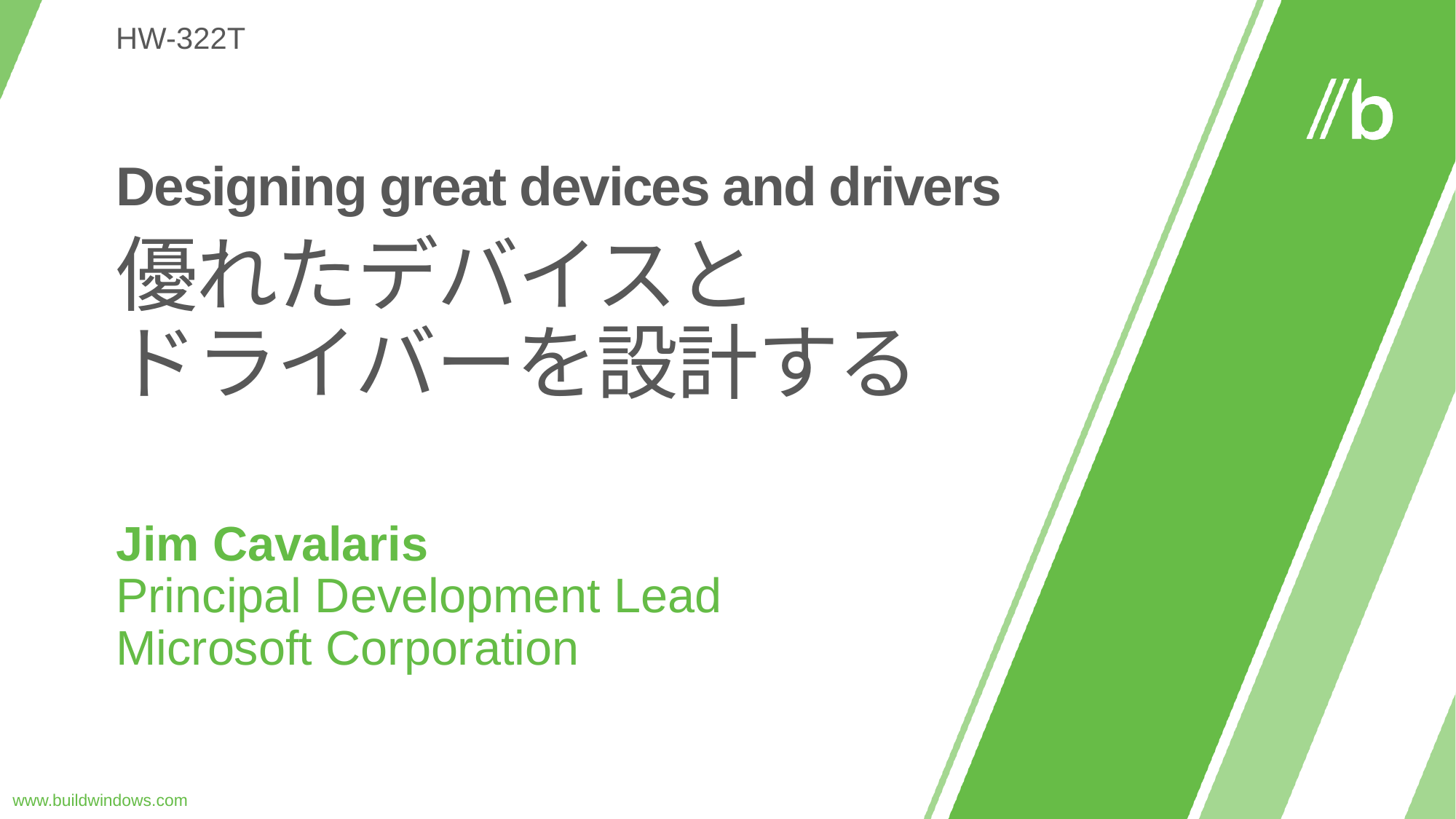

HW-322T
# Designing great devices and drivers 優れたデバイスと ドライバーを設計する
Jim Cavalaris
Principal Development Lead
Microsoft Corporation